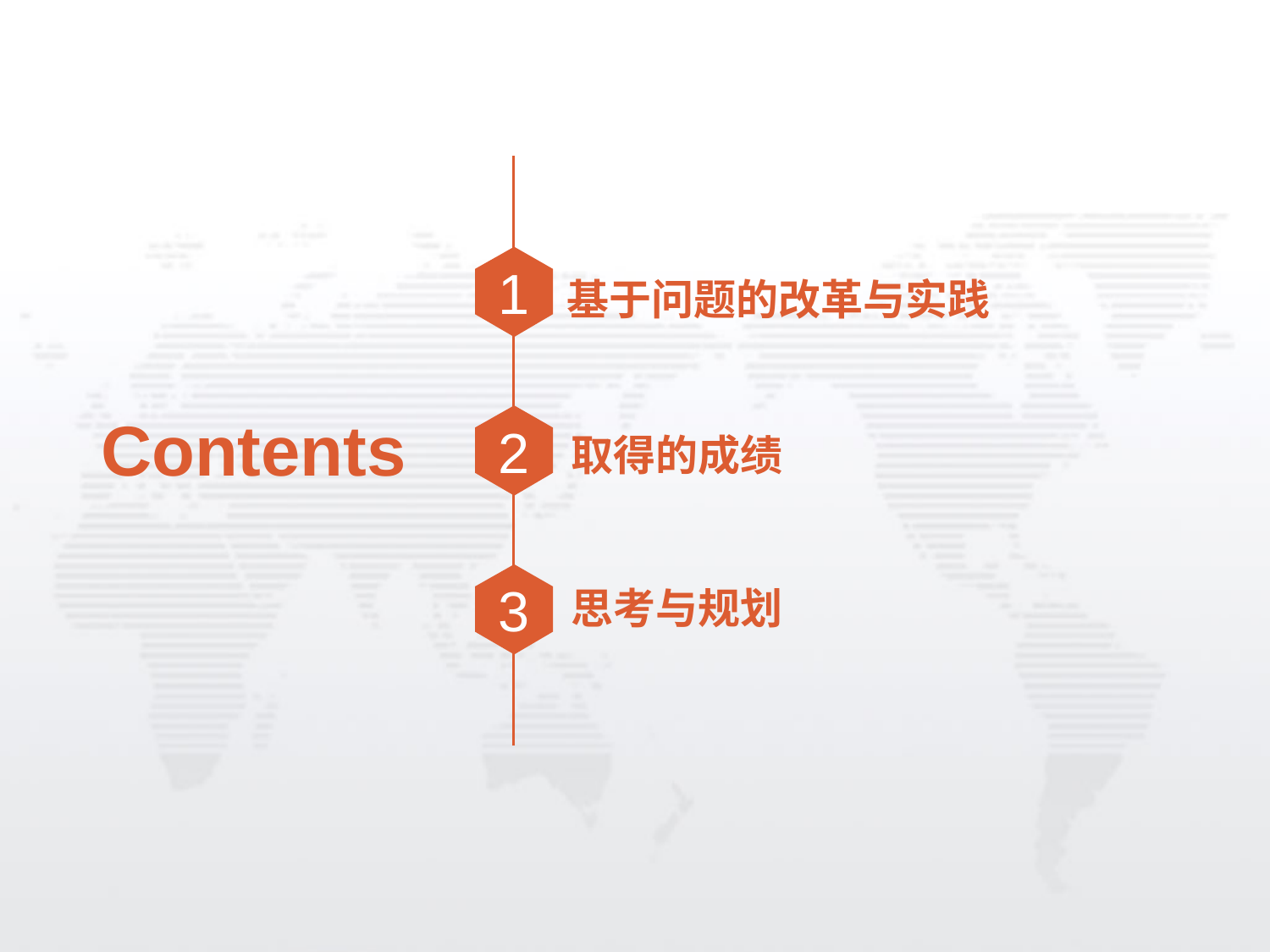

1
基于问题的改革与实践
Contents
2
取得的成绩
3
思考与规划